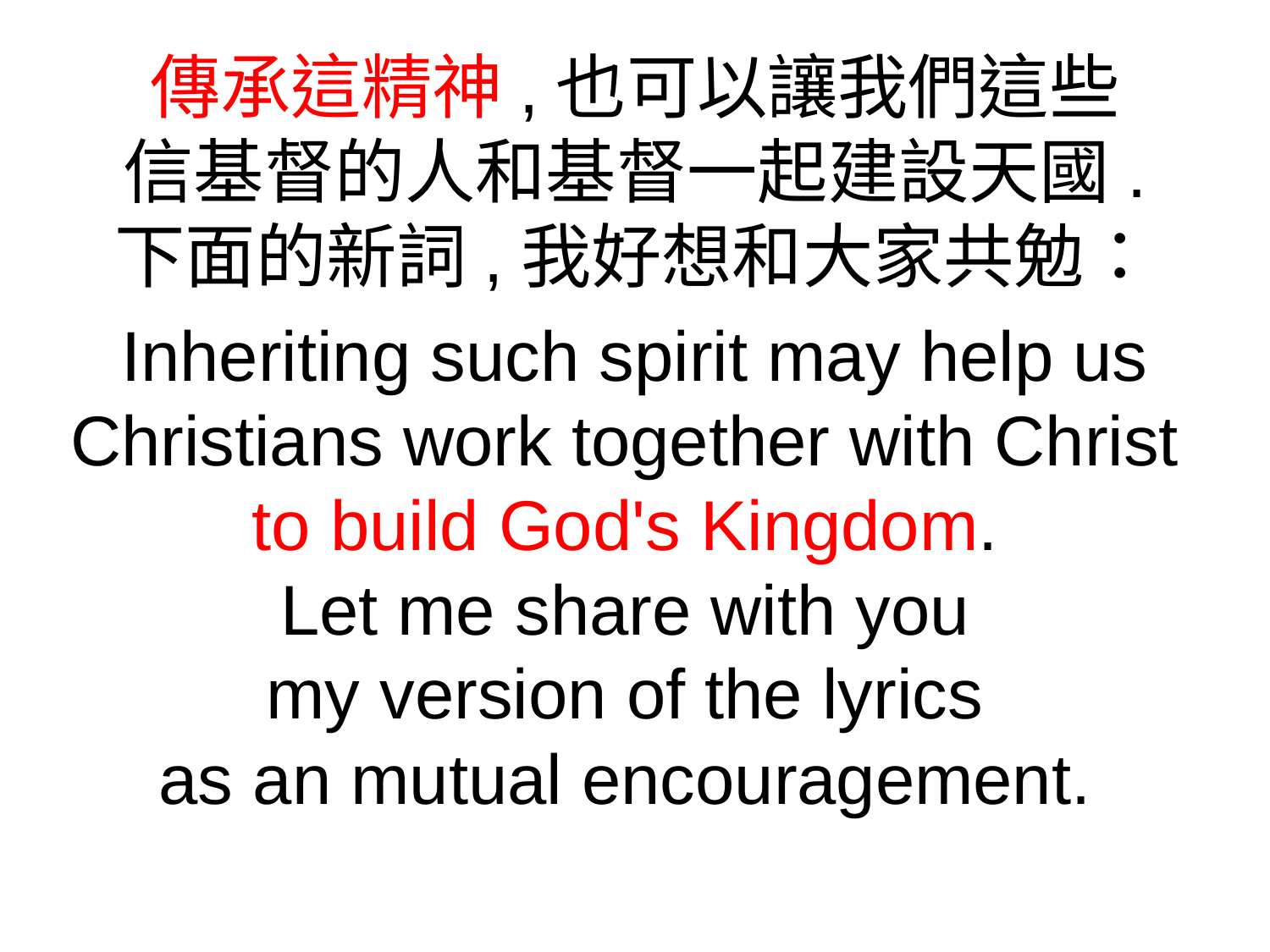

傳承這精神,也可以讓我們這些
信基督的人和基督一起建設天國.
下面的新詞,我好想和大家共勉：
Inheriting such spirit may help us Christians work together with Christ
to build God's Kingdom.
Let me share with you
my version of the lyrics
as an mutual encouragement.